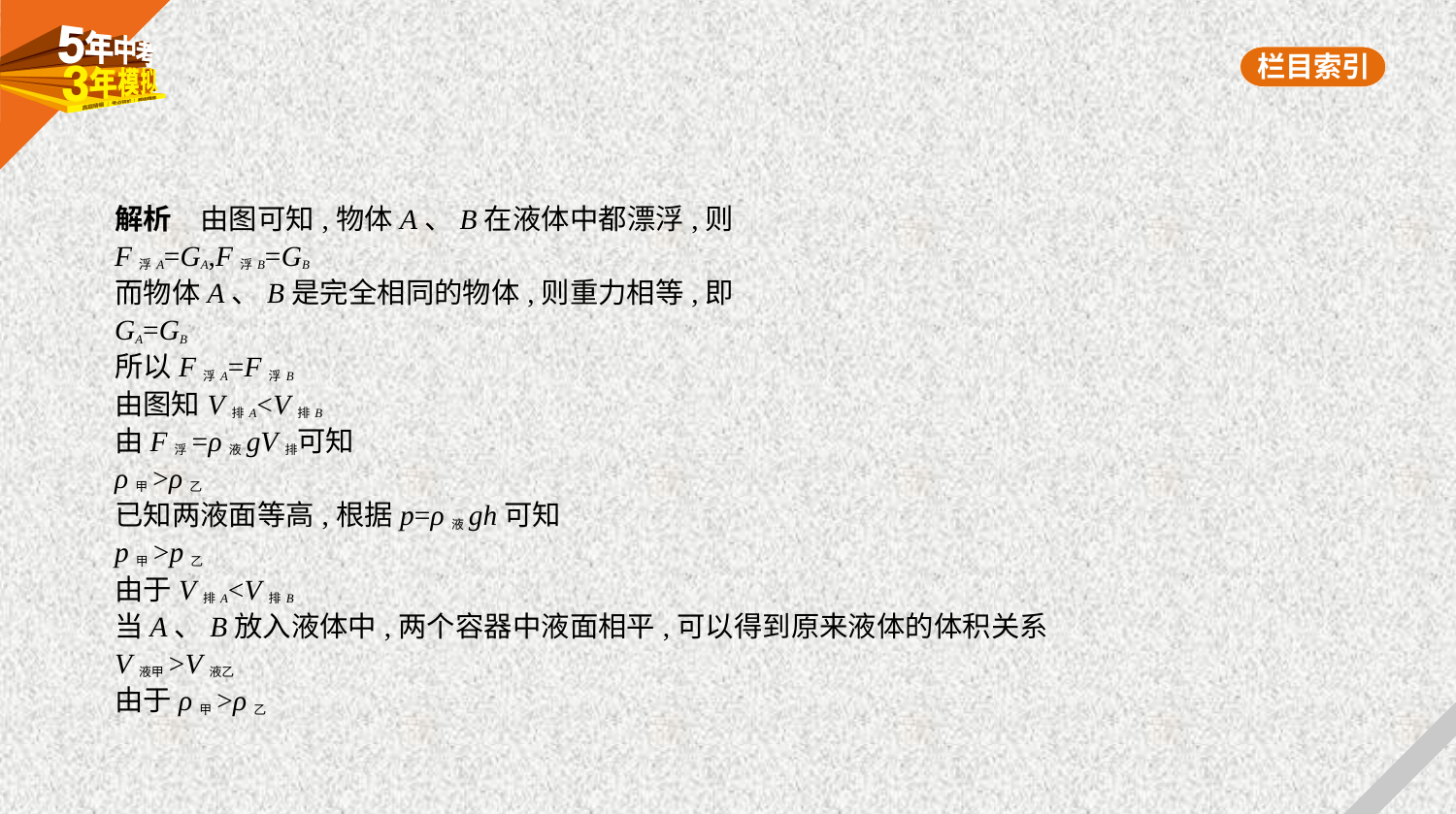

解析　由图可知,物体A、B在液体中都漂浮,则
F浮A=GA,F浮B=GB
而物体A、B是完全相同的物体,则重力相等,即
GA=GB
所以F浮A=F浮B
由图知V排A<V排B
由F浮=ρ液gV排可知
ρ甲>ρ乙
已知两液面等高,根据p=ρ液gh可知
p甲>p乙
由于V排A<V排B
当A、B放入液体中,两个容器中液面相平,可以得到原来液体的体积关系
V液甲>V液乙
由于ρ甲>ρ乙